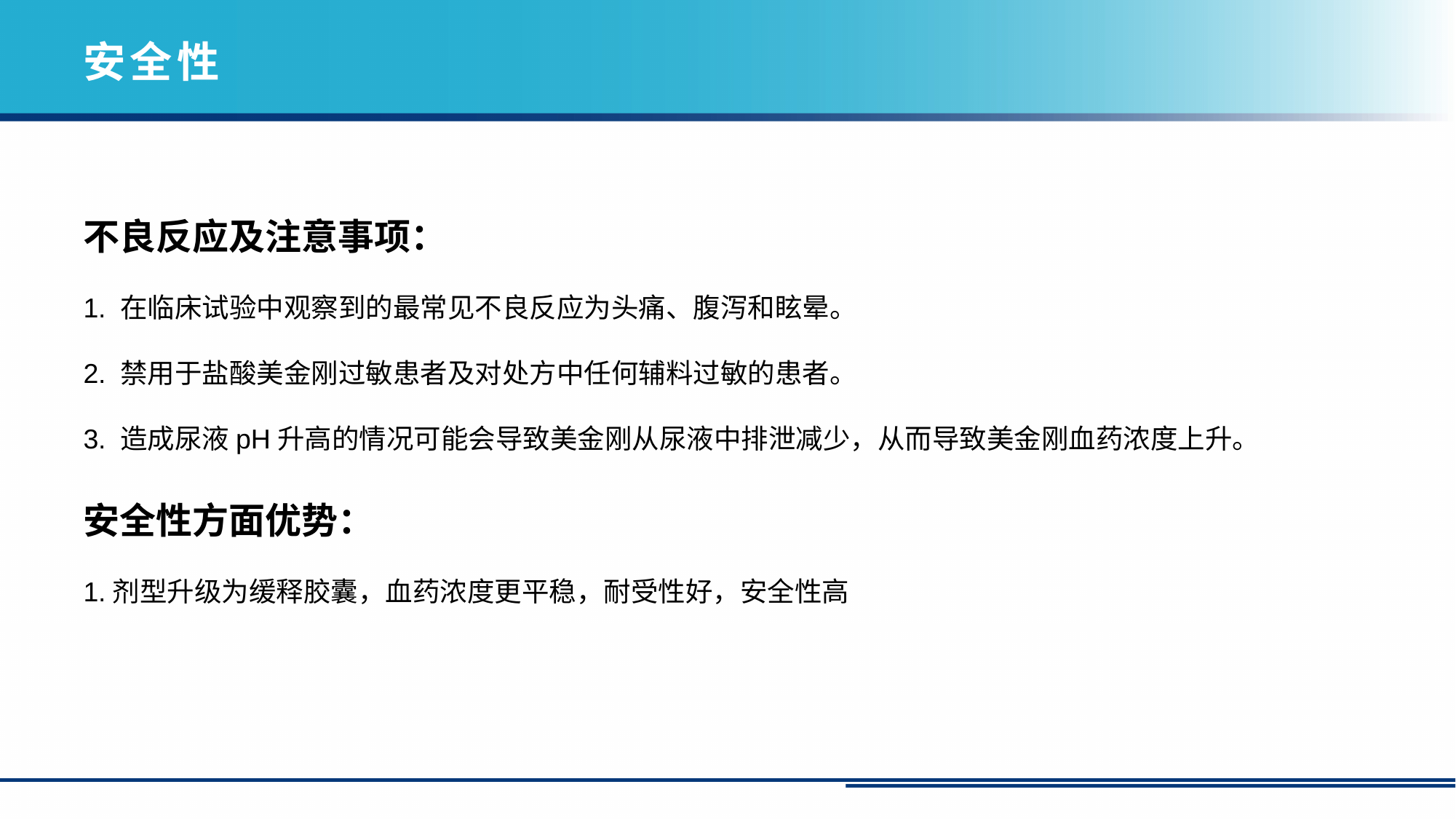

# 安全性
不良反应及注意事项：
1. 在临床试验中观察到的最常见不良反应为头痛、腹泻和眩晕。
2. 禁用于盐酸美金刚过敏患者及对处方中任何辅料过敏的患者。
3. 造成尿液pH升高的情况可能会导致美金刚从尿液中排泄减少，从而导致美金刚血药浓度上升。
安全性方面优势：
1.剂型升级为缓释胶囊，血药浓度更平稳，耐受性好，安全性高